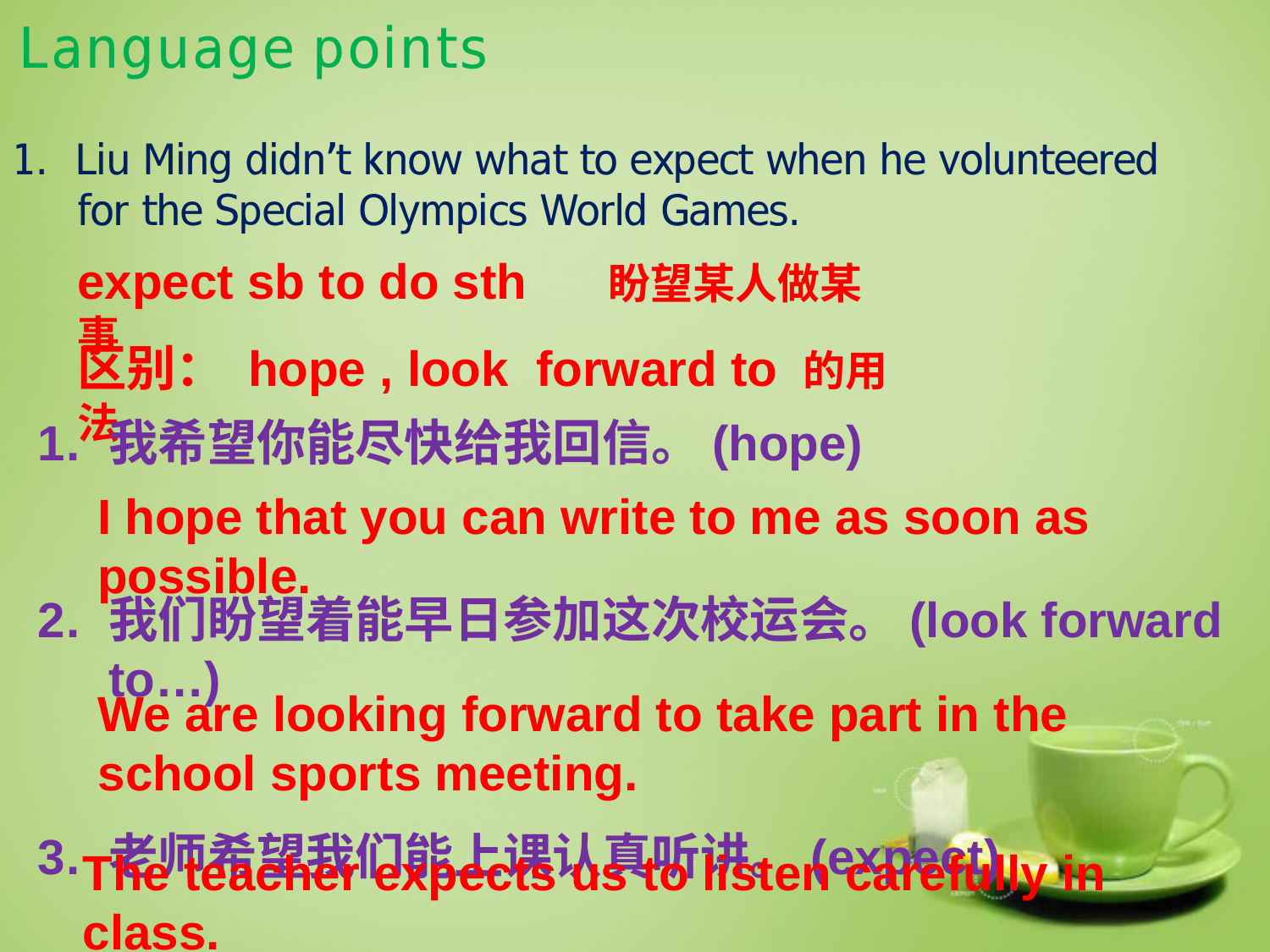

Language points
Liu Ming didn’t know what to expect when he volunteered
     for the Special Olympics World Games.
expect sb to do sth     盼望某人做某事
区别： hope , look  forward to 的用法
我希望你能尽快给我回信。(hope)

我们盼望着能早日参加这次校运会。(look forward to…)

老师希望我们能上课认真听讲。(expect)
I hope that you can write to me as soon as possible.
We are looking forward to take part in the school sports meeting.
The teacher expects us to listen carefully in class.